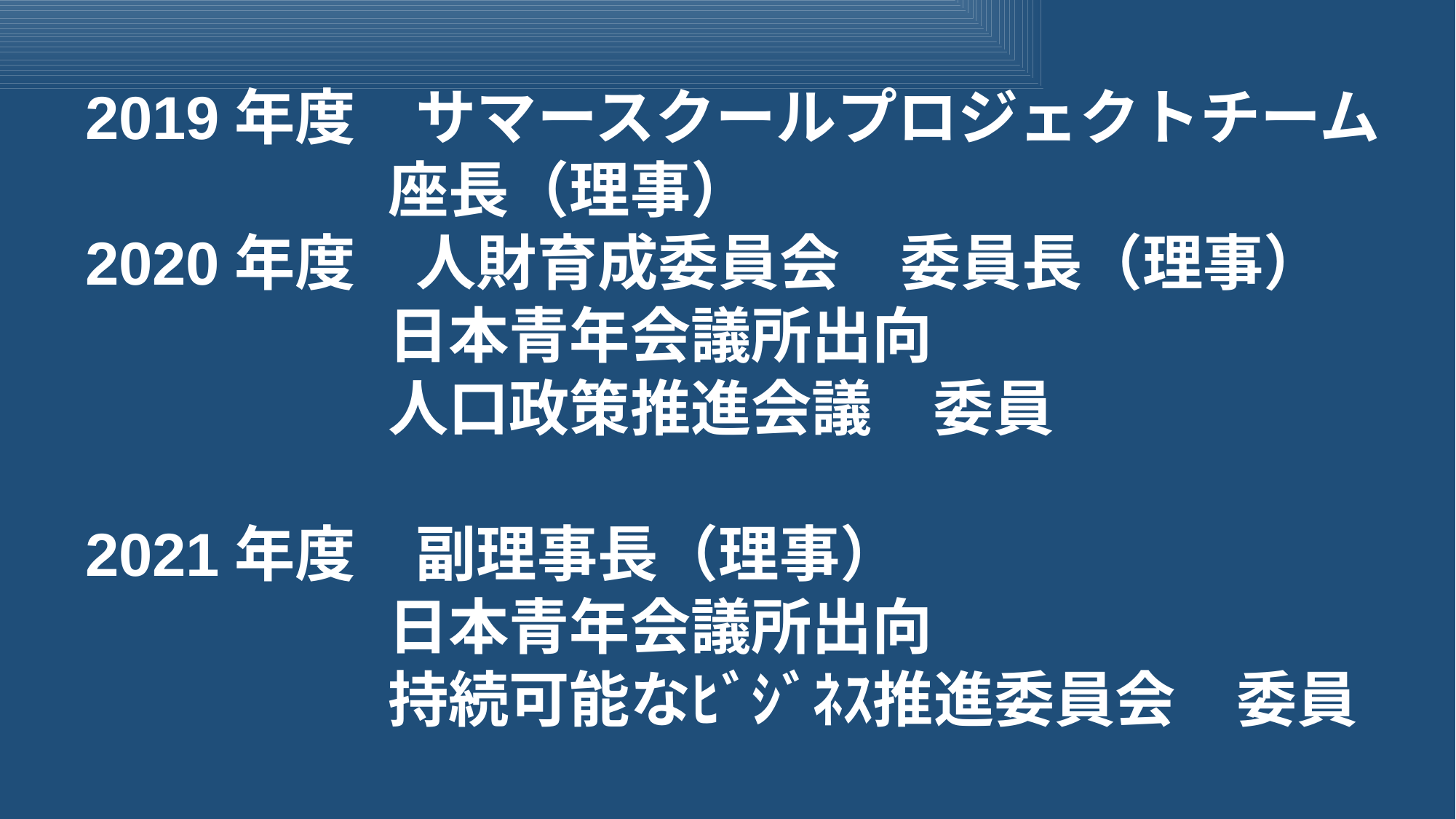

2019年度　サマースクールプロジェクトチーム
　　　　　座長（理事）
2020年度　人財育成委員会　委員長（理事）
　　　　　日本青年会議所出向
　　　　　人口政策推進会議　委員

2021年度　副理事長（理事）
　　　　　日本青年会議所出向
　　　　　持続可能なﾋﾞｼﾞﾈｽ推進委員会　委員